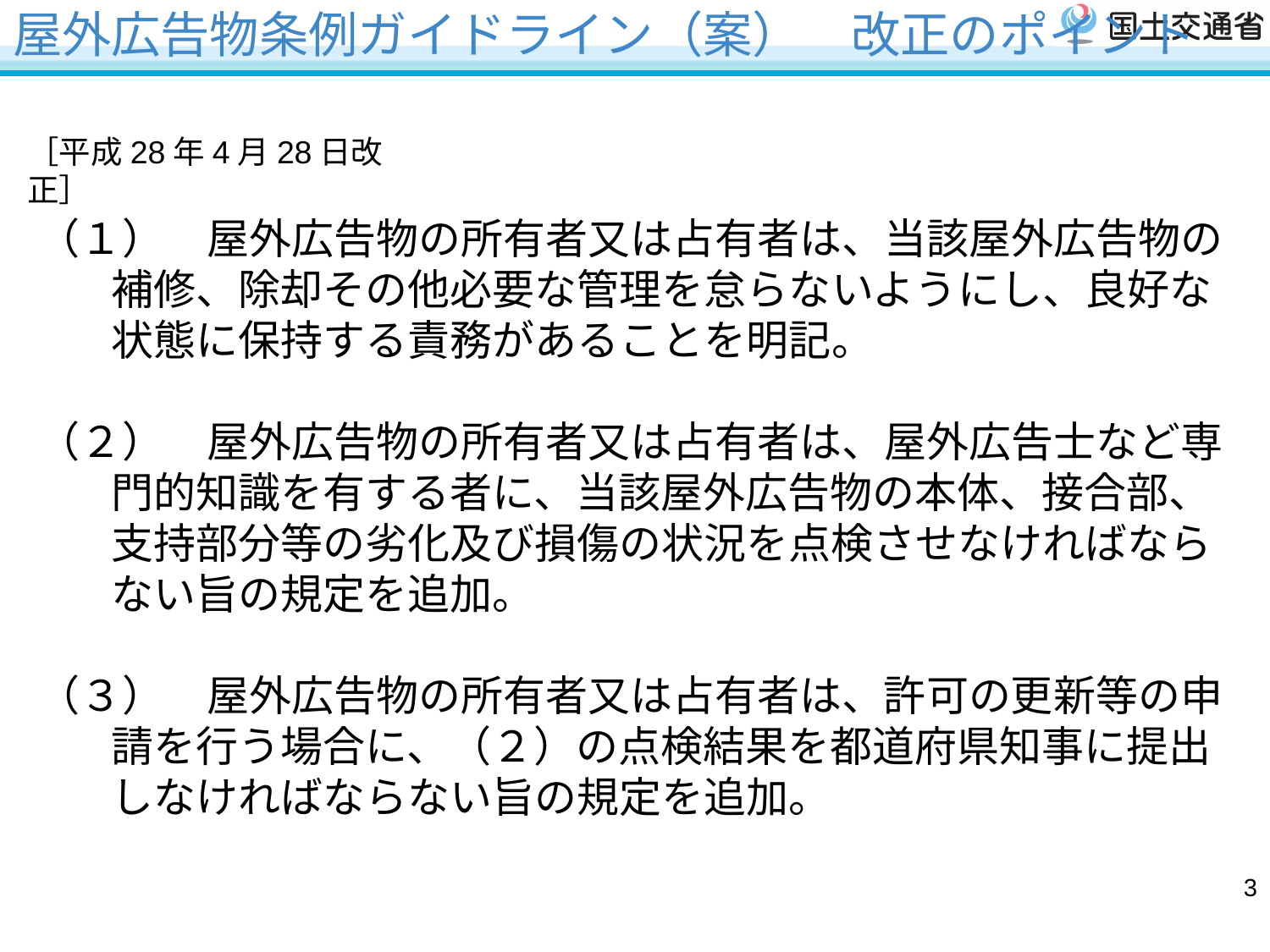

# 屋外広告物条例ガイドライン（案）　改正のポイント
［平成28年4月28日改正］
（１）　屋外広告物の所有者又は占有者は、当該屋外広告物の補修、除却その他必要な管理を怠らないようにし、良好な状態に保持する責務があることを明記。

（２）　屋外広告物の所有者又は占有者は、屋外広告士など専門的知識を有する者に、当該屋外広告物の本体、接合部、支持部分等の劣化及び損傷の状況を点検させなければならない旨の規定を追加。

（３）　屋外広告物の所有者又は占有者は、許可の更新等の申請を行う場合に、（２）の点検結果を都道府県知事に提出しなければならない旨の規定を追加。
3